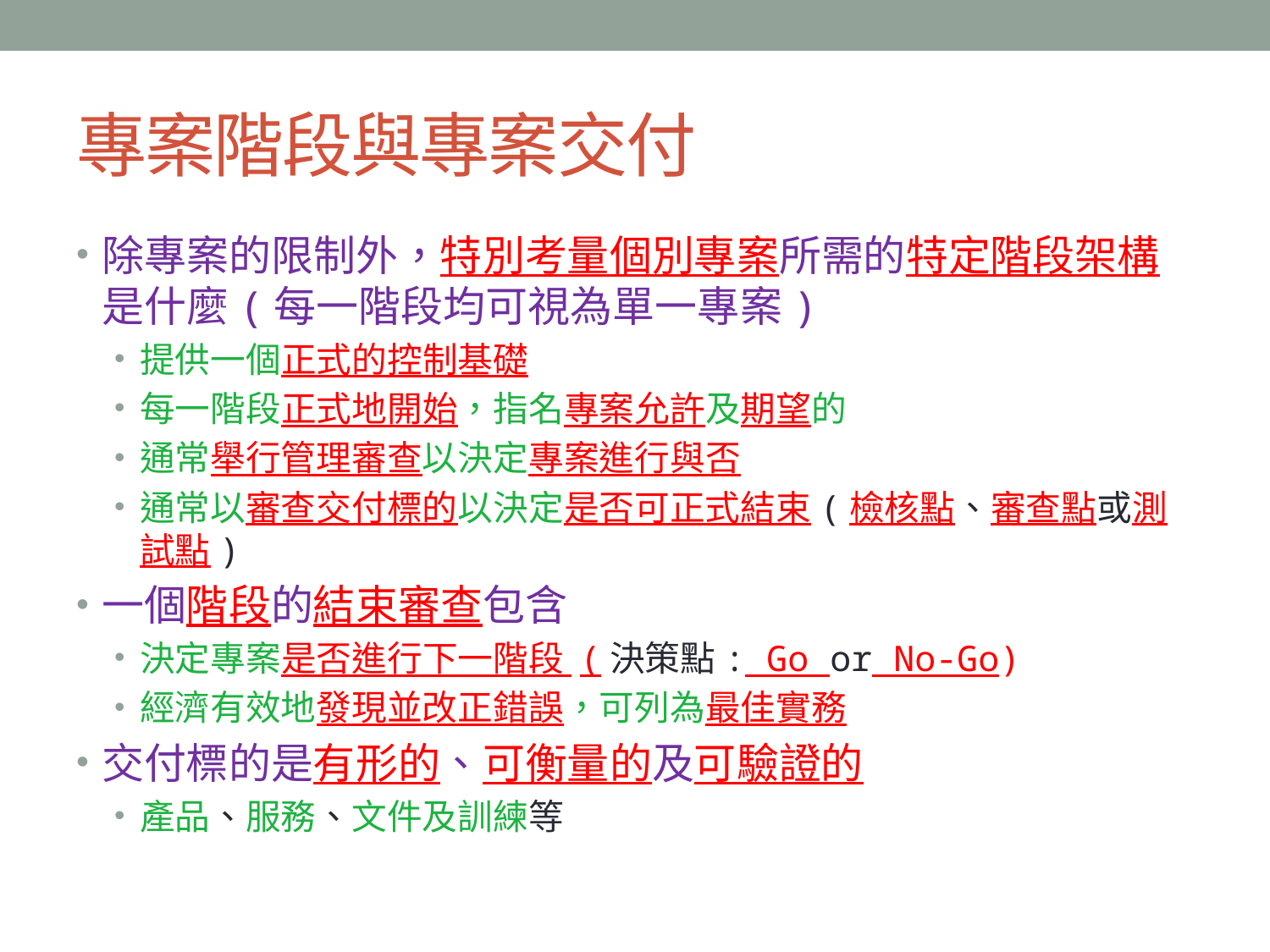

# 專案階段與專案交付
除專案的限制外，特別考量個別專案所需的特定階段架構是什麼(每一階段均可視為單一專案)
提供一個正式的控制基礎
每一階段正式地開始，指名專案允許及期望的
通常舉行管理審查以決定專案進行與否
通常以審查交付標的以決定是否可正式結束(檢核點、審查點或測試點)
一個階段的結束審查包含
決定專案是否進行下一階段 (決策點: Go or No-Go)
經濟有效地發現並改正錯誤，可列為最佳實務
交付標的是有形的、可衡量的及可驗證的
產品、服務、文件及訓練等